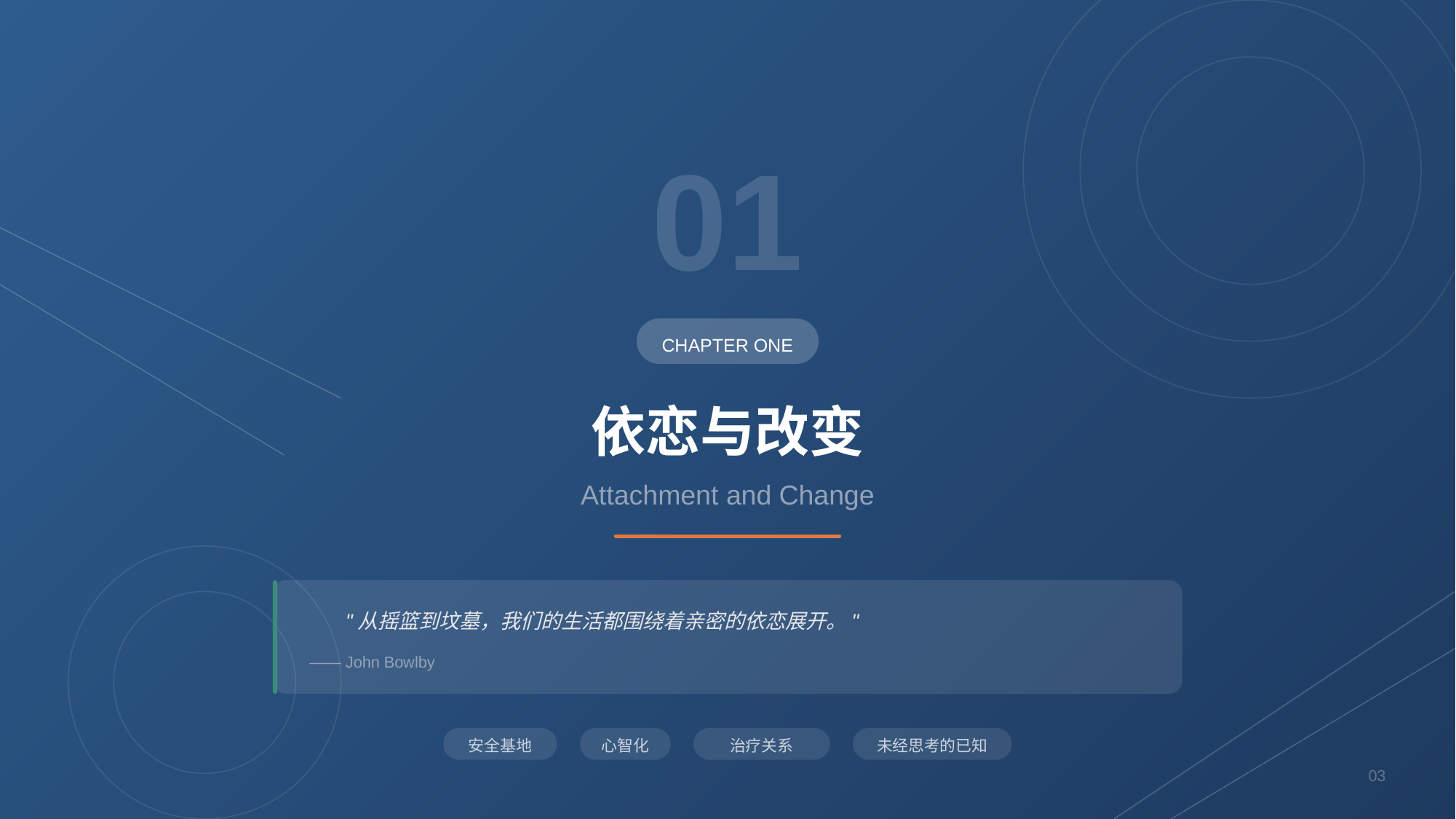

01

CHAPTER ONE
依恋与改变
Attachment and Change

"从摇篮到坟墓，我们的生活都围绕着亲密的依恋展开。"

—— John Bowlby

安全基地
心智化
治疗关系
未经思考的已知
03